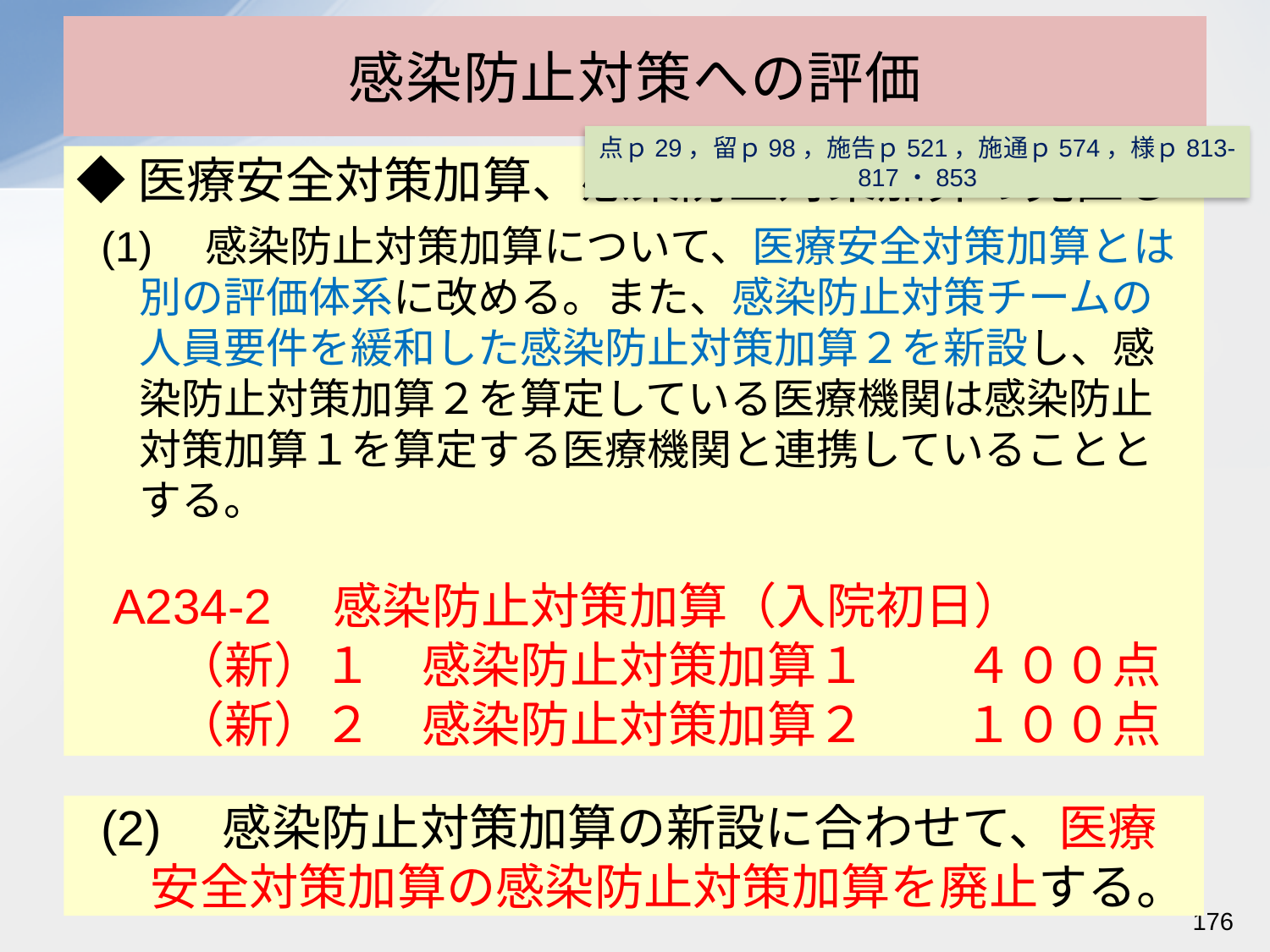

# 感染防止対策への評価
点ｐ29，留ｐ98，施告ｐ521，施通ｐ574，様ｐ813-817・853
◆医療安全対策加算、感染防止対策加算の見直し
(1)　感染防止対策加算について、医療安全対策加算とは別の評価体系に改める。また、感染防止対策チームの人員要件を緩和した感染防止対策加算２を新設し、感染防止対策加算２を算定している医療機関は感染防止対策加算１を算定する医療機関と連携していることとする。

A234-2　感染防止対策加算（入院初日）
（新）１　感染防止対策加算１　　４００点
（新）２　感染防止対策加算２　　１００点
(2)　感染防止対策加算の新設に合わせて、医療安全対策加算の感染防止対策加算を廃止する。
176